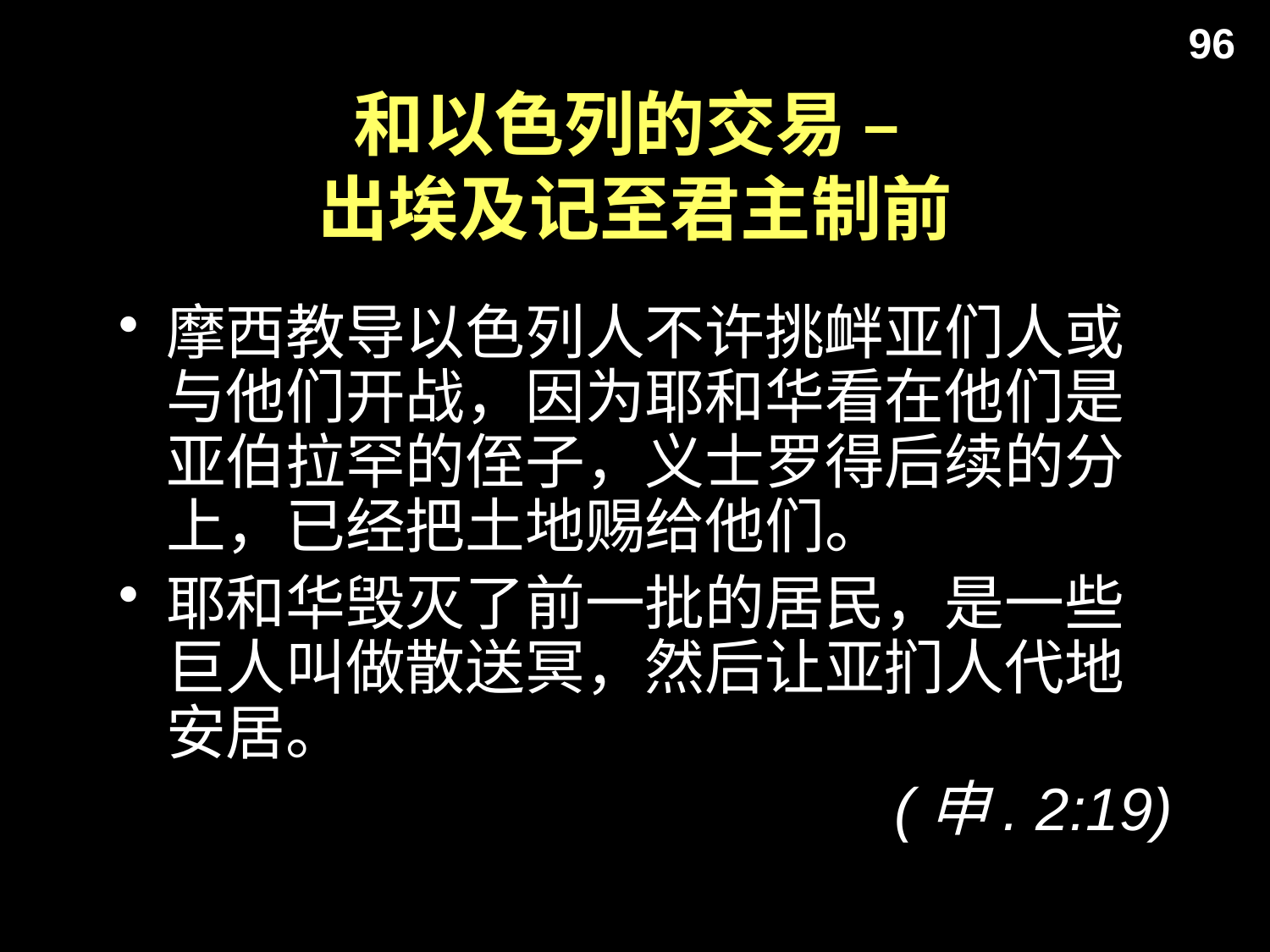

96
# 和以色列的交易 – 出埃及记至君主制前
摩西教导以色列人不许挑衅亚们人或与他们开战，因为耶和华看在他们是亚伯拉罕的侄子，义士罗得后续的分上，已经把土地赐给他们。
耶和华毁灭了前一批的居民，是一些巨人叫做散送冥，然后让亚扪人代地安居。
(申. 2:19)